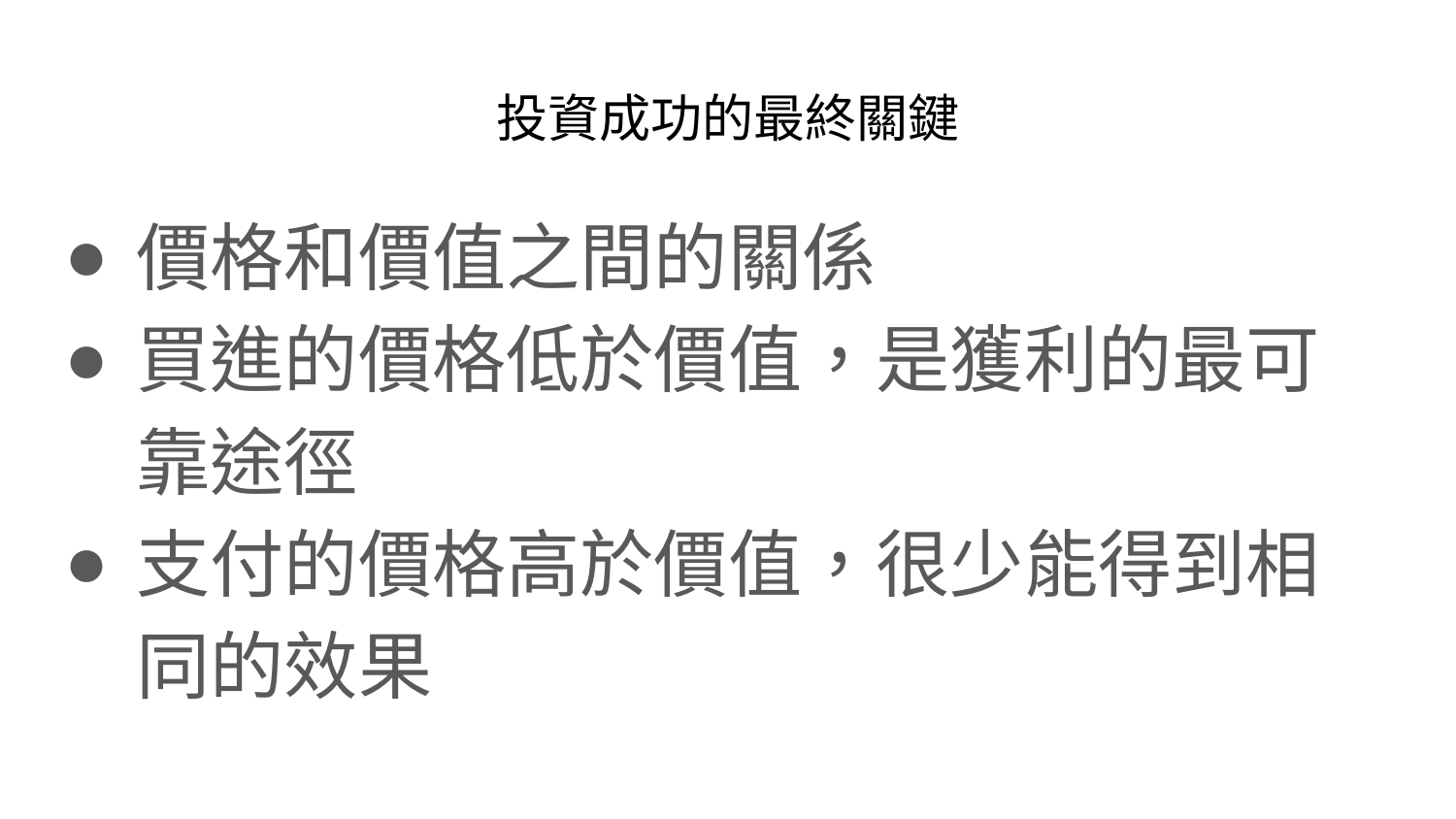

# 投資成功的最終關鍵
價格和價值之間的關係
買進的價格低於價值，是獲利的最可靠途徑
支付的價格高於價值，很少能得到相同的效果